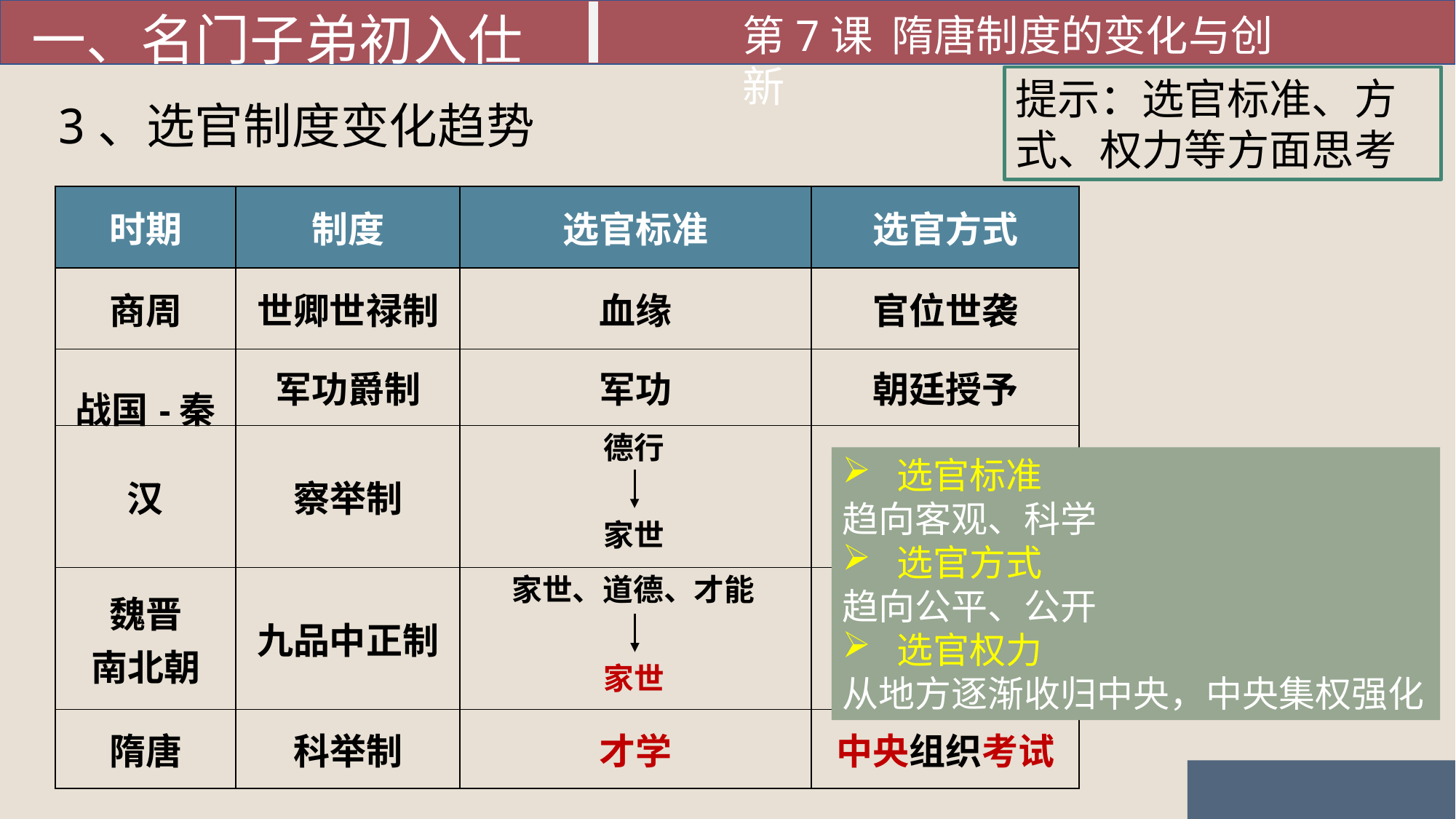

一、名门子弟初入仕

第7课  隋唐制度的变化与创新
提示：选官标准、方式、权力等方面思考
3、选官制度变化趋势
| 时期 | 制度 | 选官标准 | 选官方式 |
| --- | --- | --- | --- |
| 商周 | 世卿世禄制 | 血缘 | 官位世袭 |
| 战国-秦 | 军功爵制 | 军功 | 朝廷授予 |
| 汉 | 察举制 |  | 自下而上推荐 |
| 魏晋 南北朝 | 九品中正制 |  | 官员推荐 朝廷授予 |
| 隋唐 | 科举制 | 才学 | 中央组织考试 |
德行
家世
选官标准
趋向客观、科学
选官方式
趋向公平、公开
选官权力
从地方逐渐收归中央，中央集权强化
家世、道德、才能
家世